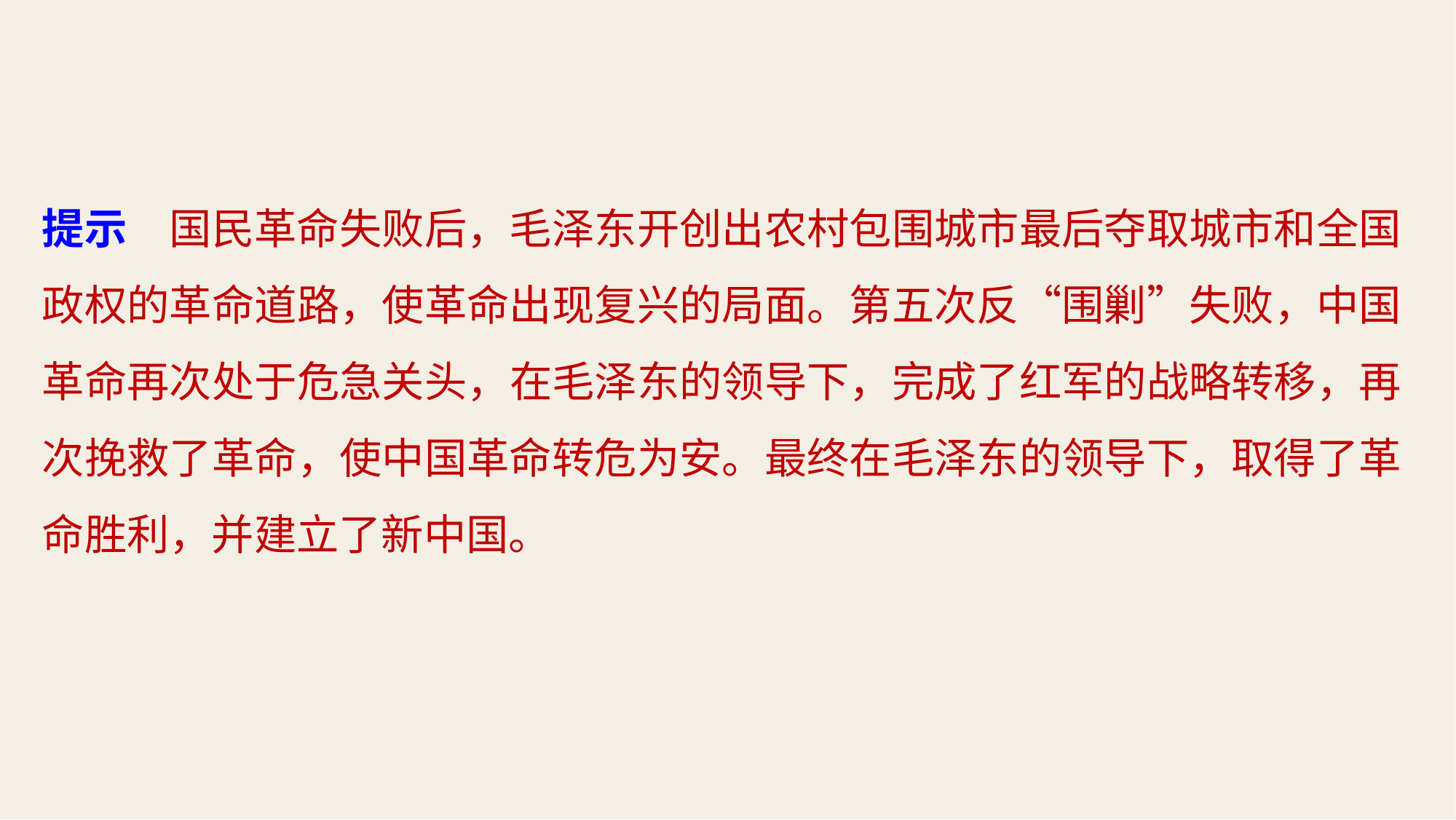

提示　国民革命失败后，毛泽东开创出农村包围城市最后夺取城市和全国政权的革命道路，使革命出现复兴的局面。第五次反“围剿”失败，中国革命再次处于危急关头，在毛泽东的领导下，完成了红军的战略转移，再次挽救了革命，使中国革命转危为安。最终在毛泽东的领导下，取得了革命胜利，并建立了新中国。